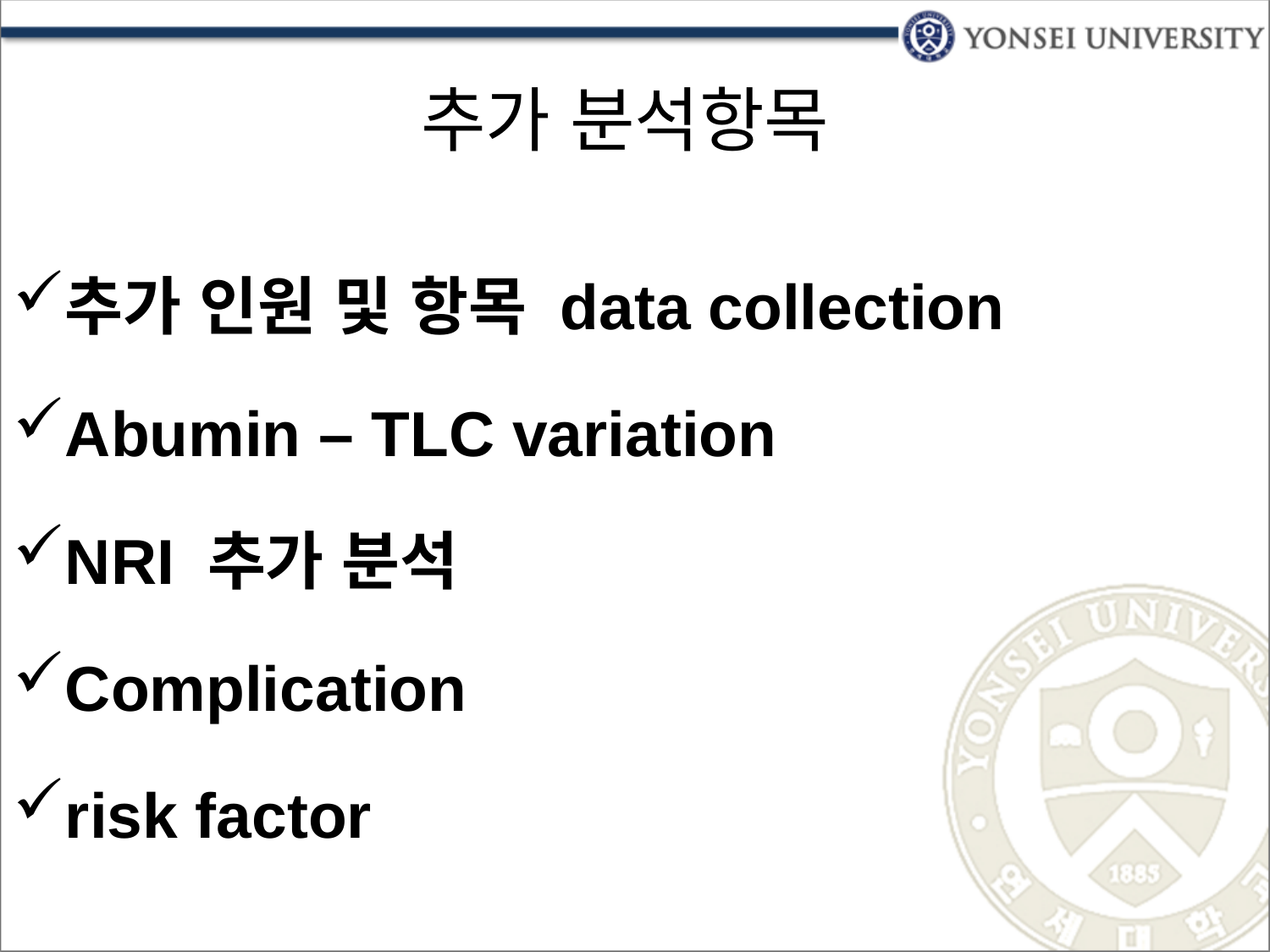

# 추가 분석항목
추가 인원 및 항목 data collection
Abumin – TLC variation
NRI 추가 분석
Complication
risk factor